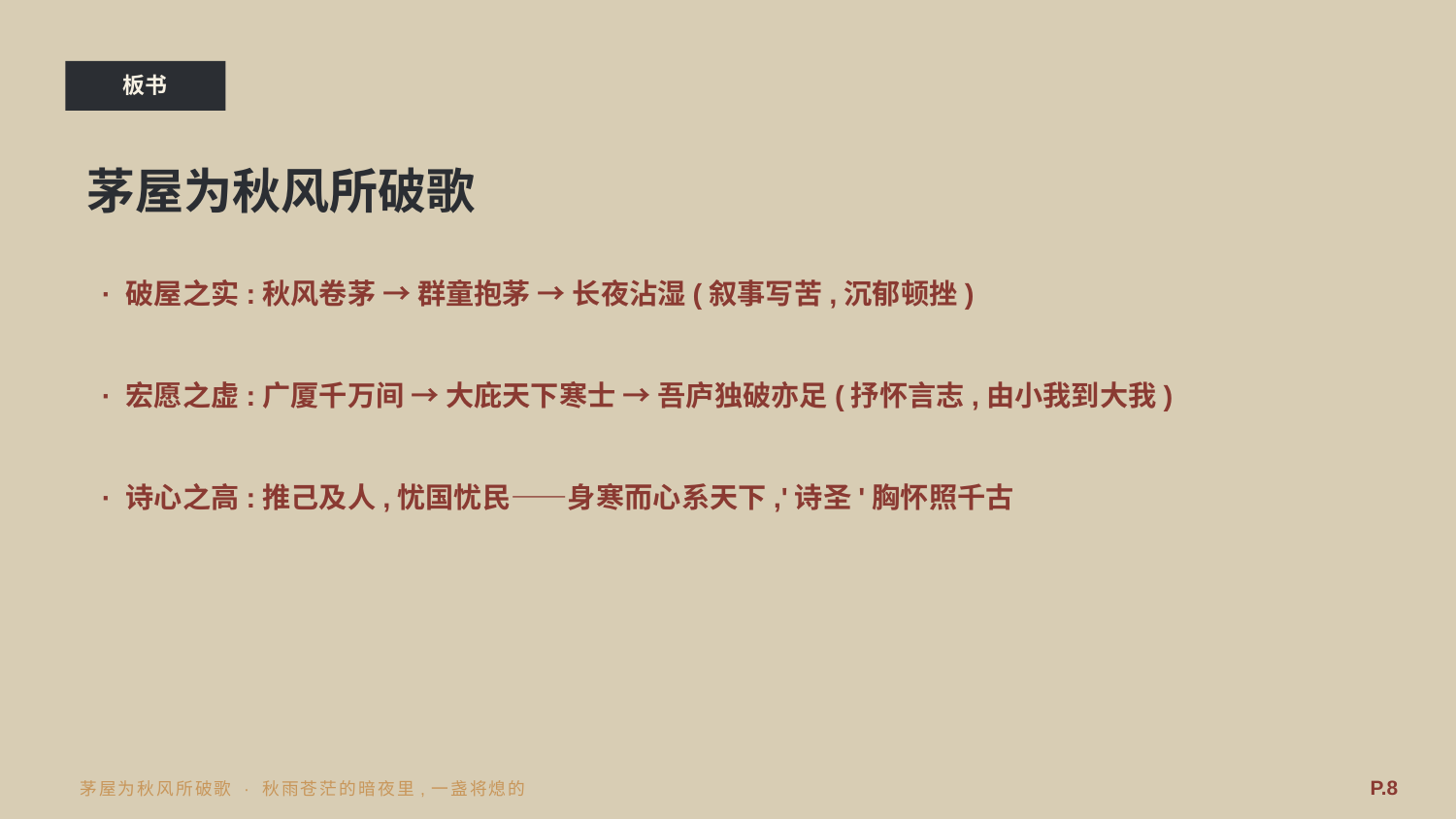

板书

茅屋为秋风所破歌
· 破屋之实:秋风卷茅 → 群童抱茅 → 长夜沾湿(叙事写苦,沉郁顿挫)
· 宏愿之虚:广厦千万间 → 大庇天下寒士 → 吾庐独破亦足(抒怀言志,由小我到大我)
· 诗心之高:推己及人,忧国忧民——身寒而心系天下,'诗圣'胸怀照千古
P.8
茅屋为秋风所破歌 · 秋雨苍茫的暗夜里,一盏将熄的